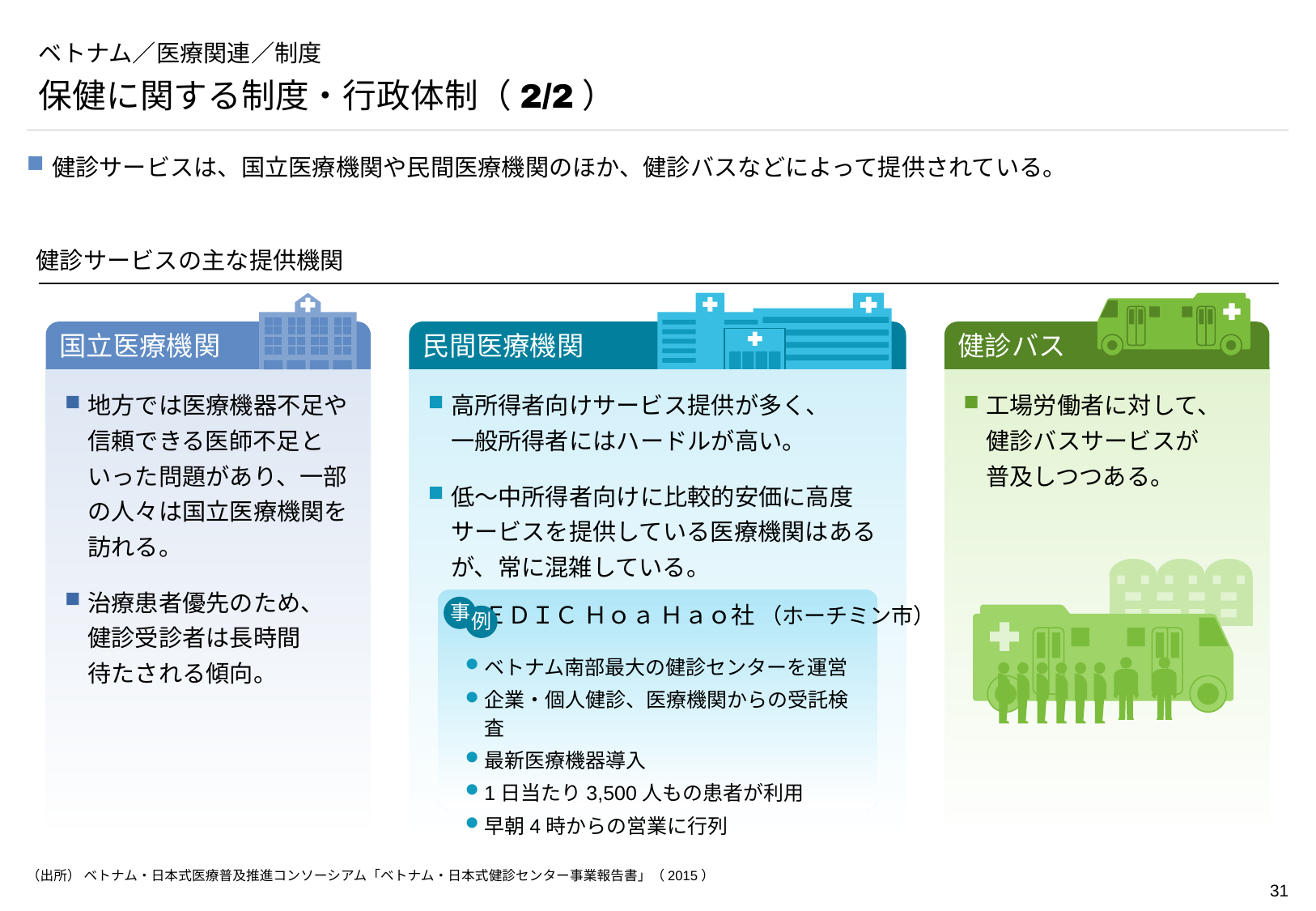

# ベトナム／医療関連／制度
保健に関する制度・行政体制（2/2）
健診サービスは、国立医療機関や民間医療機関のほか、健診バスなどによって提供されている。
健診サービスの主な提供機関

国立医療機関
民間医療機関
健診バス

地方では医療機器不足や信頼できる医師不足と
いった問題があり、一部の人々は国立医療機関を
訪れる。
治療患者優先のため、
健診受診者は長時間
待たされる傾向。
高所得者向けサービス提供が多く、
一般所得者にはハードルが高い。
低～中所得者向けに比較的安価に高度サービスを提供している医療機関はあるが、常に混雑している。
工場労働者に対して、
健診バスサービスが
普及しつつある。

事

例
　　　ＭＥＤＩＣ Ｈｏａ Ｈａｏ社 （ホーチミン市）

ベトナム南部最大の健診センターを運営
企業・個人健診、医療機関からの受託検査
最新医療機器導入
1日当たり3,500人もの患者が利用
早朝4時からの営業に行列
（出所） ベトナム・日本式医療普及推進コンソーシアム「ベトナム・日本式健診センター事業報告書」（2015）